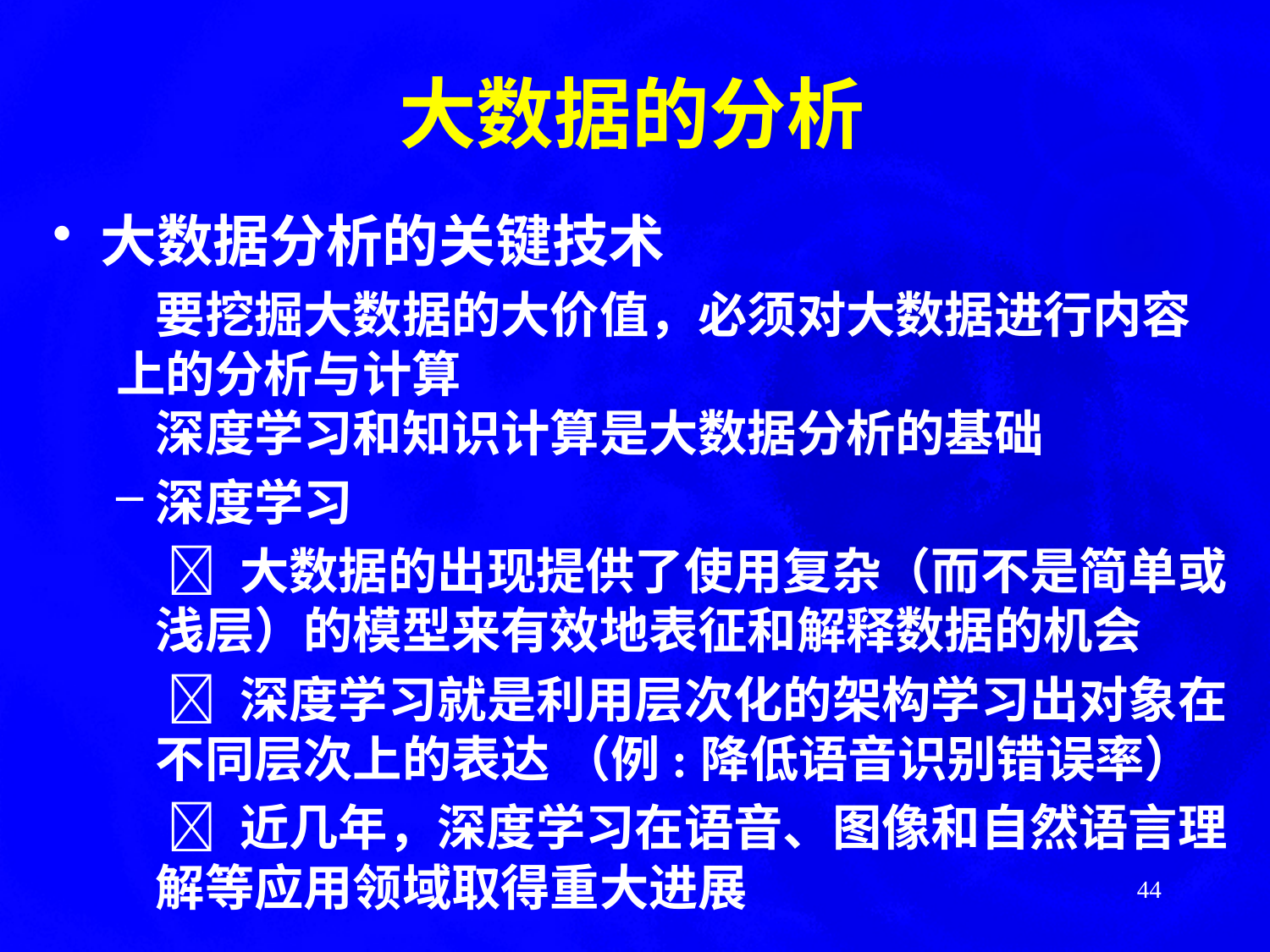

大数据的分析
大数据分析的关键技术
	要挖掘大数据的大价值，必须对大数据进行内容
上的分析与计算
	深度学习和知识计算是大数据分析的基础
深度学习
	 • 大数据的出现提供了使用复杂（而不是简单或浅层）的模型来有效地表征和解释数据的机会
	 • 深度学习就是利用层次化的架构学习出对象在不同层次上的表达 （例:降低语音识别错误率）
	 • 近几年，深度学习在语音、图像和自然语言理解等应用领域取得重大进展
44